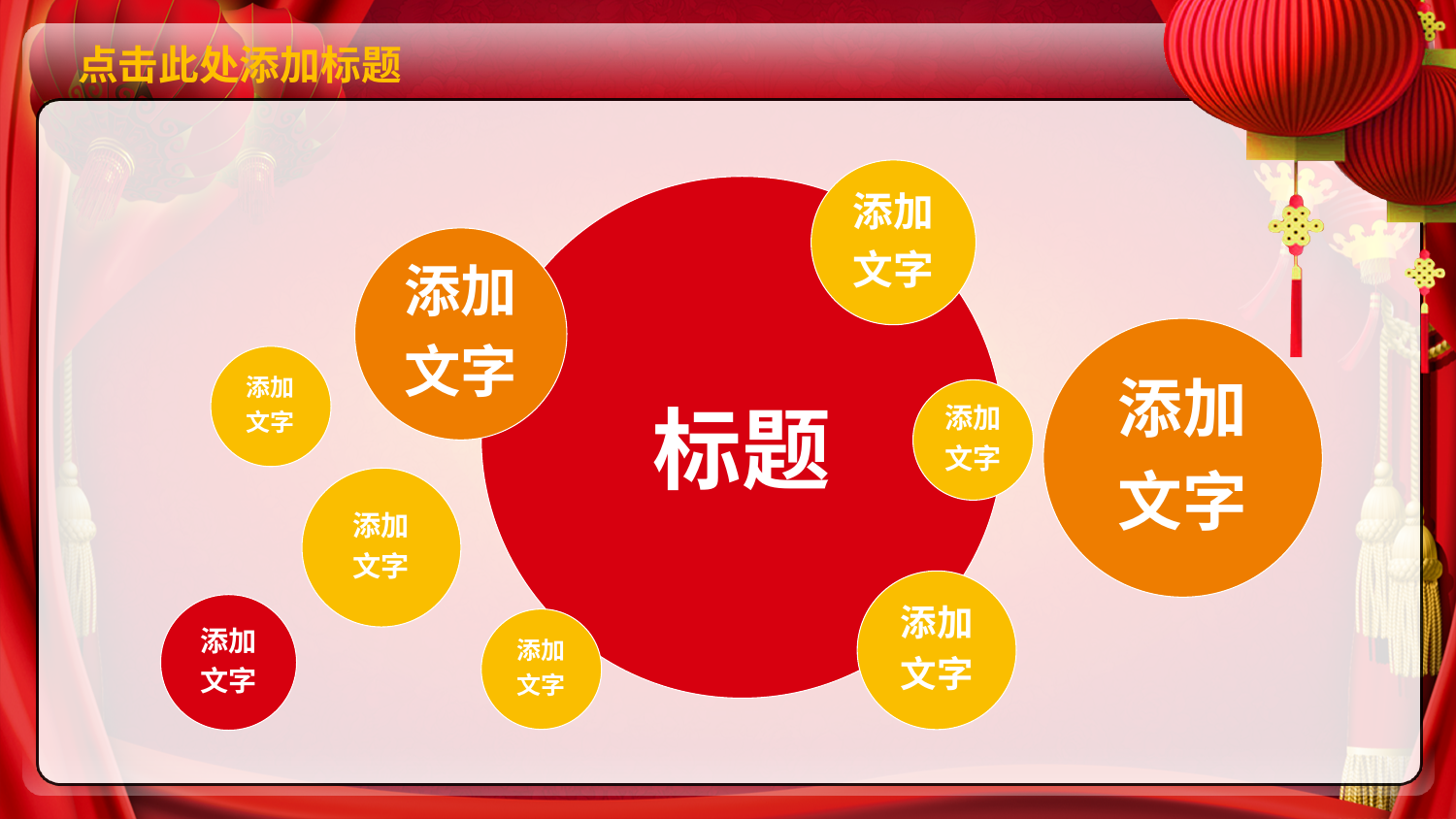

# 点击此处添加标题
添加
文字

添加
文字
添加
文字
添加
文字
标题
添加
文字
添加
文字
添加
文字
添加
文字
添加
文字